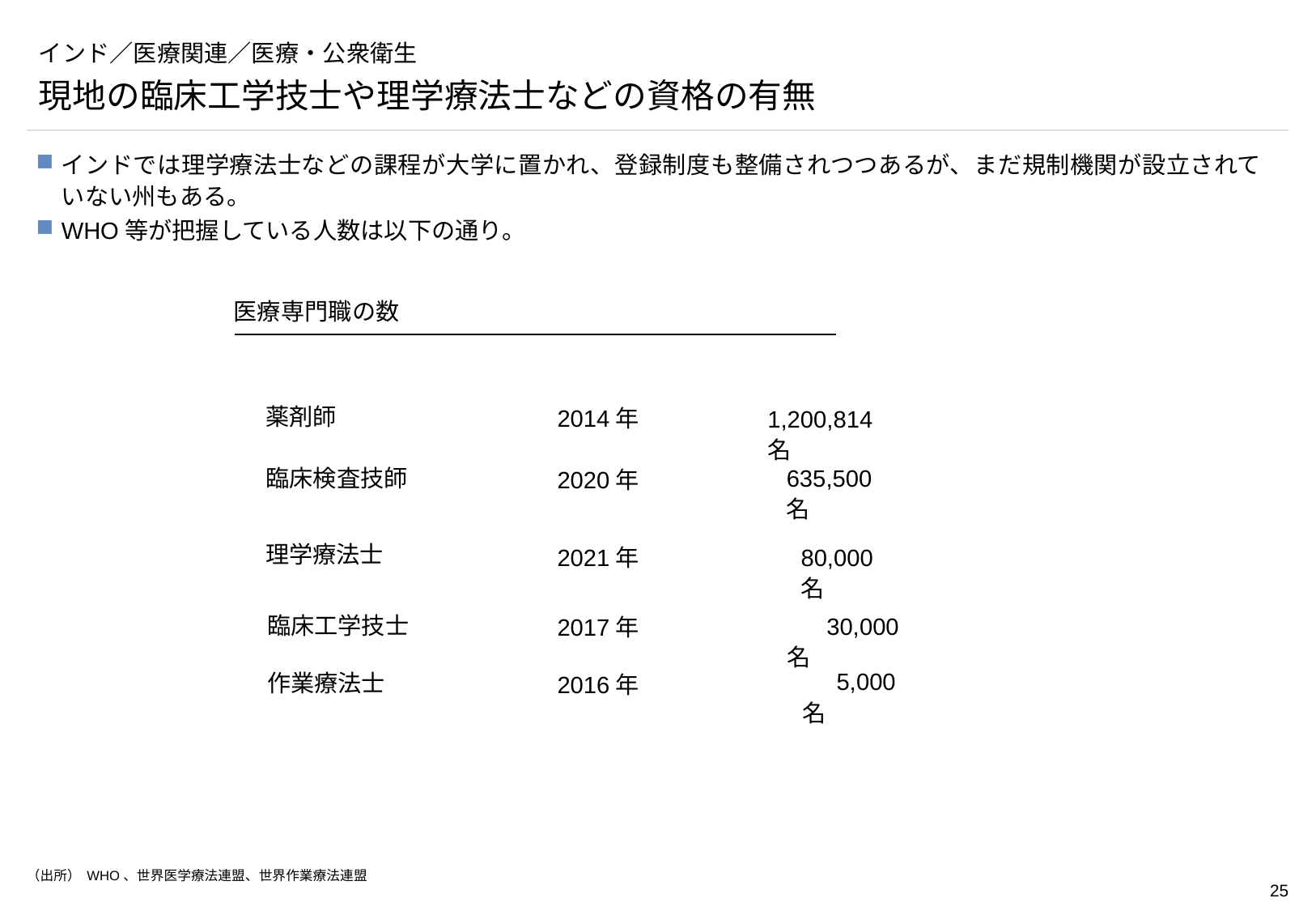

# インド／医療関連／医療・公衆衛生
現地の臨床工学技士や理学療法士などの資格の有無
インドでは理学療法士などの課程が大学に置かれ、登録制度も整備されつつあるが、まだ規制機関が設立されていない州もある。
WHO等が把握している人数は以下の通り。
医療専門職の数
薬剤師
2014年
1,200,814名
635,500名
臨床検査技師
2020年
理学療法士
2021年
80,000名
臨床工学技士
　30,000名
2017年

　5,000名
作業療法士
2016年

（出所） WHO、世界医学療法連盟、世界作業療法連盟